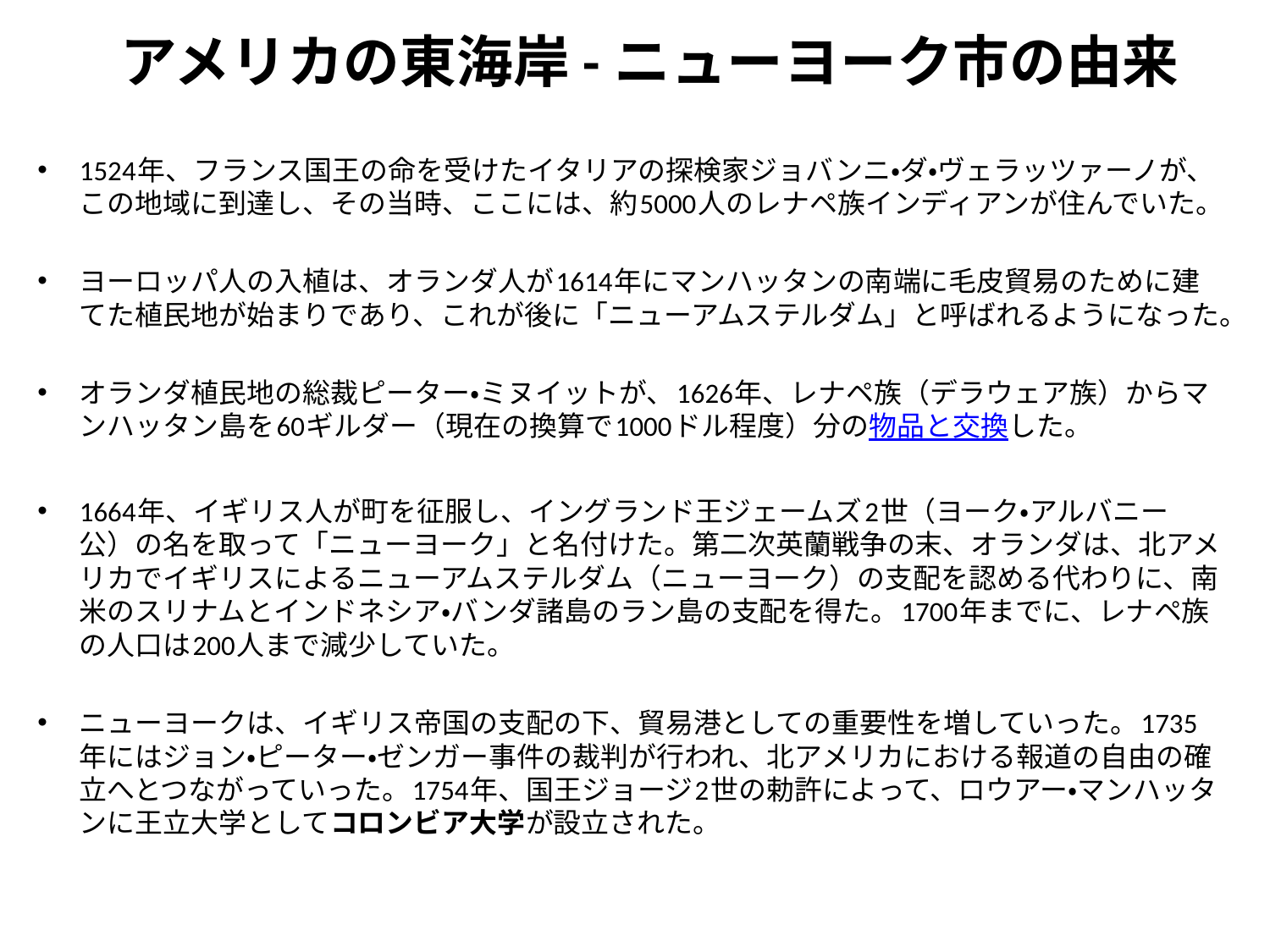

# アメリカの東海岸-ニューヨーク市の由来
1524年、フランス国王の命を受けたイタリアの探検家ジョバンニ・ダ・ヴェラッツァーノが、この地域に到達し、その当時、ここには、約5000人のレナペ族インディアンが住んでいた。

ヨーロッパ人の入植は、オランダ人が1614年にマンハッタンの南端に毛皮貿易のために建てた植民地が始まりであり、これが後に「ニューアムステルダム」と呼ばれるようになった。

オランダ植民地の総裁ピーター・ミヌイットが、1626年、レナペ族（デラウェア族）からマンハッタン島を60ギルダー（現在の換算で1000ドル程度）分の物品と交換した。

1664年、イギリス人が町を征服し、イングランド王ジェームズ2世（ヨーク・アルバニー公）の名を取って「ニューヨーク」と名付けた。第二次英蘭戦争の末、オランダは、北アメリカでイギリスによるニューアムステルダム（ニューヨーク）の支配を認める代わりに、南米のスリナムとインドネシア・バンダ諸島のラン島の支配を得た。1700年までに、レナペ族の人口は200人まで減少していた。

ニューヨークは、イギリス帝国の支配の下、貿易港としての重要性を増していった。1735年にはジョン・ピーター・ゼンガー事件の裁判が行われ、北アメリカにおける報道の自由の確立へとつながっていった。1754年、国王ジョージ2世の勅許によって、ロウアー・マンハッタンに王立大学としてコロンビア大学が設立された。